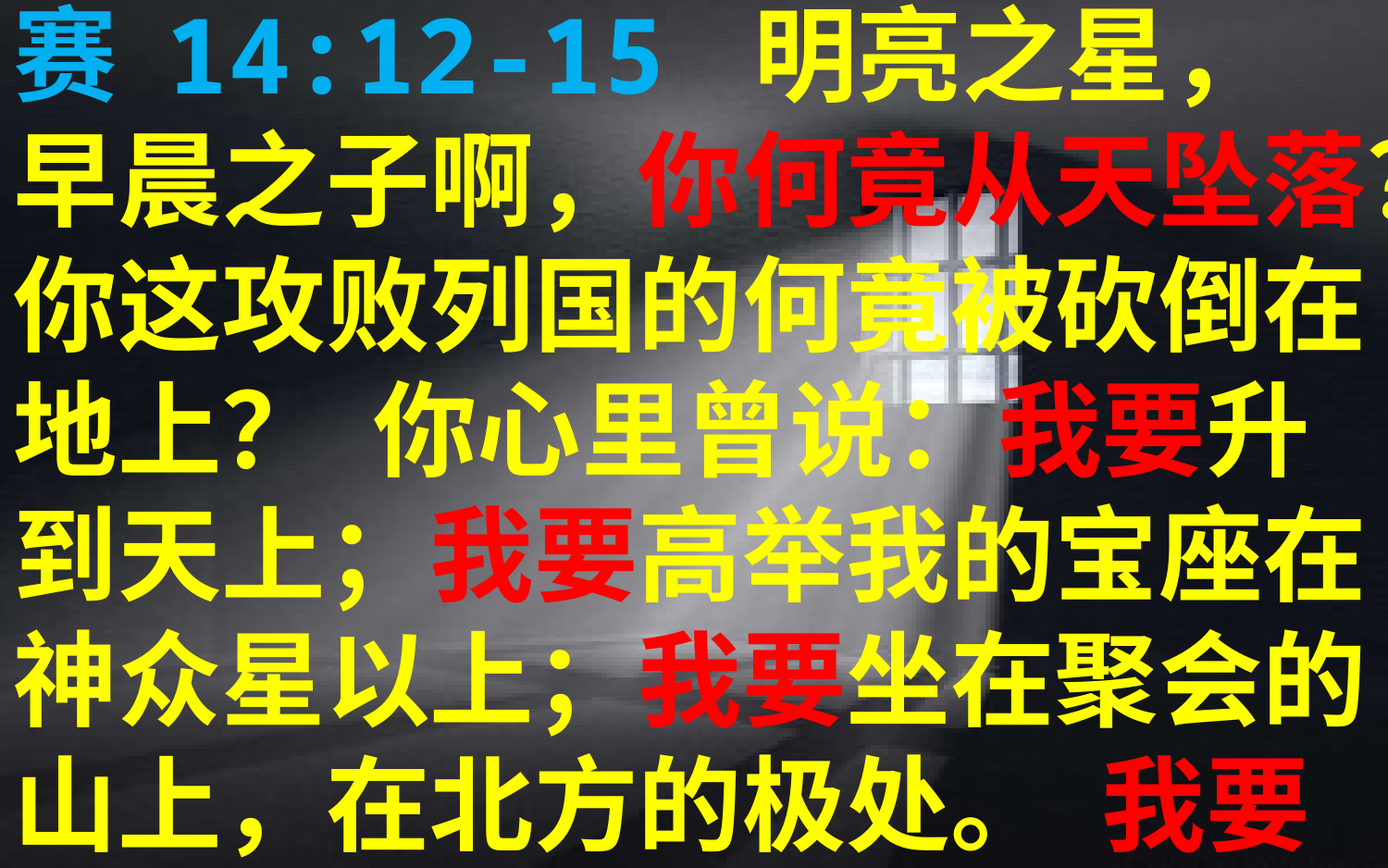

赛 14:12-15 明亮之星，早晨之子啊，你何竟从天坠落？你这攻败列国的何竟被砍倒在地上？  你心里曾说：我要升到天上；我要高举我的宝座在神众星以上；我要坐在聚会的山上，在北方的极处。  我要